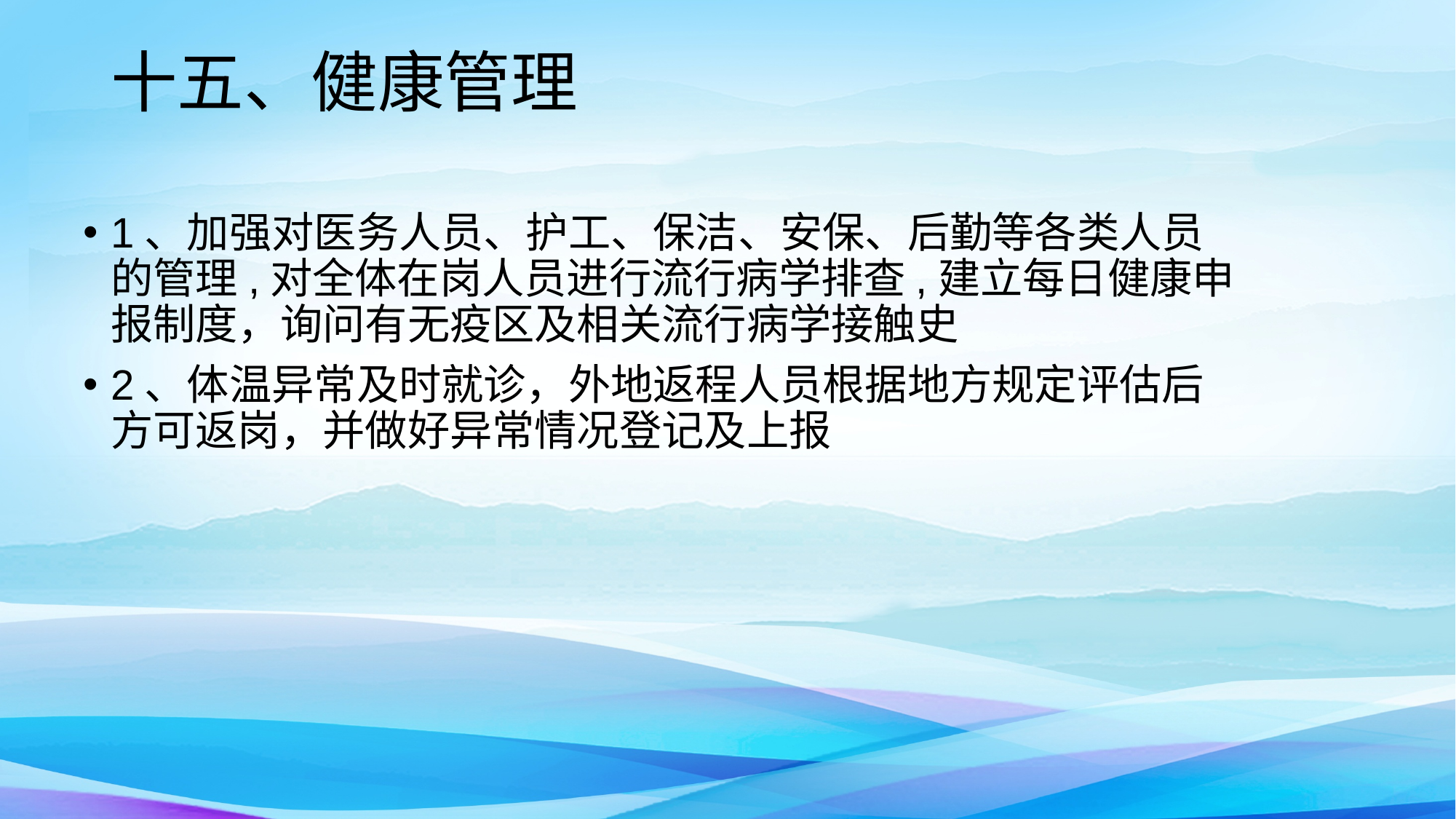

# 十五、健康管理
1、加强对医务人员、护工、保洁、安保、后勤等各类人员的管理,对全体在岗人员进行流行病学排查,建立每日健康申报制度，询问有无疫区及相关流行病学接触史
2、体温异常及时就诊，外地返程人员根据地方规定评估后方可返岗，并做好异常情况登记及上报